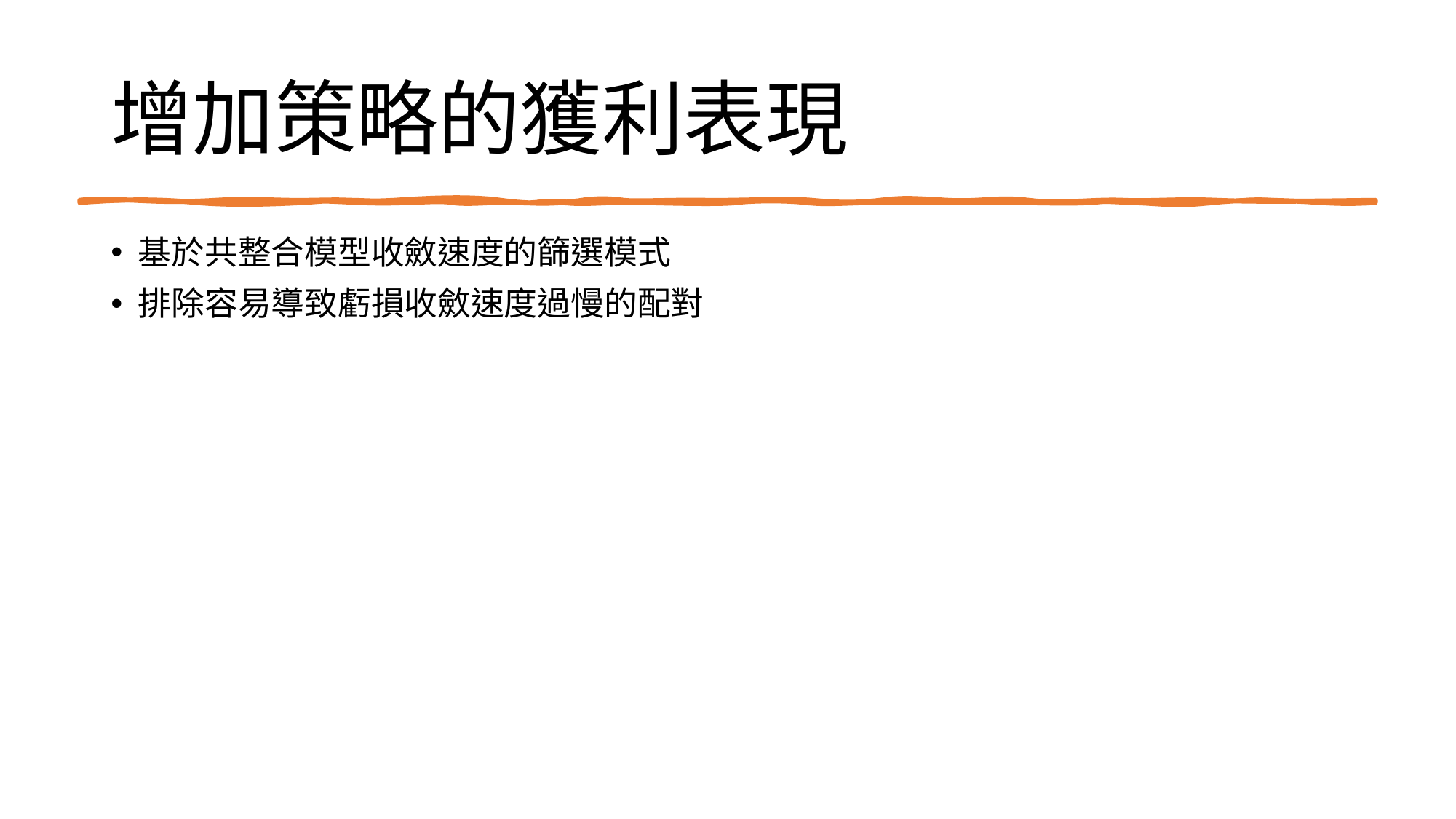

# 增加策略的獲利表現

基於共整合模型收斂速度的篩選模式
排除容易導致虧損收斂速度過慢的配對